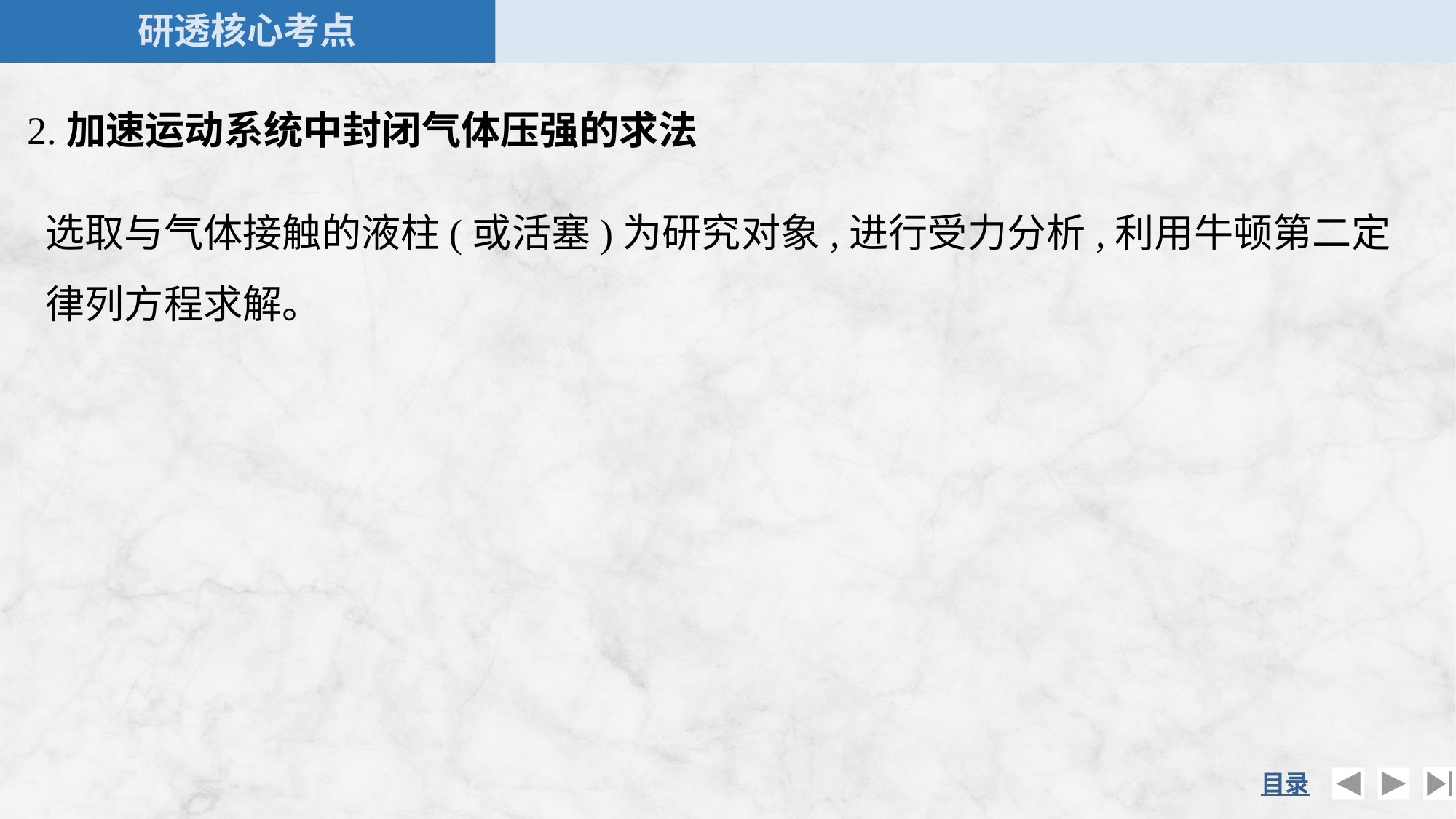

2.加速运动系统中封闭气体压强的求法
选取与气体接触的液柱(或活塞)为研究对象,进行受力分析,利用牛顿第二定律列方程求解。